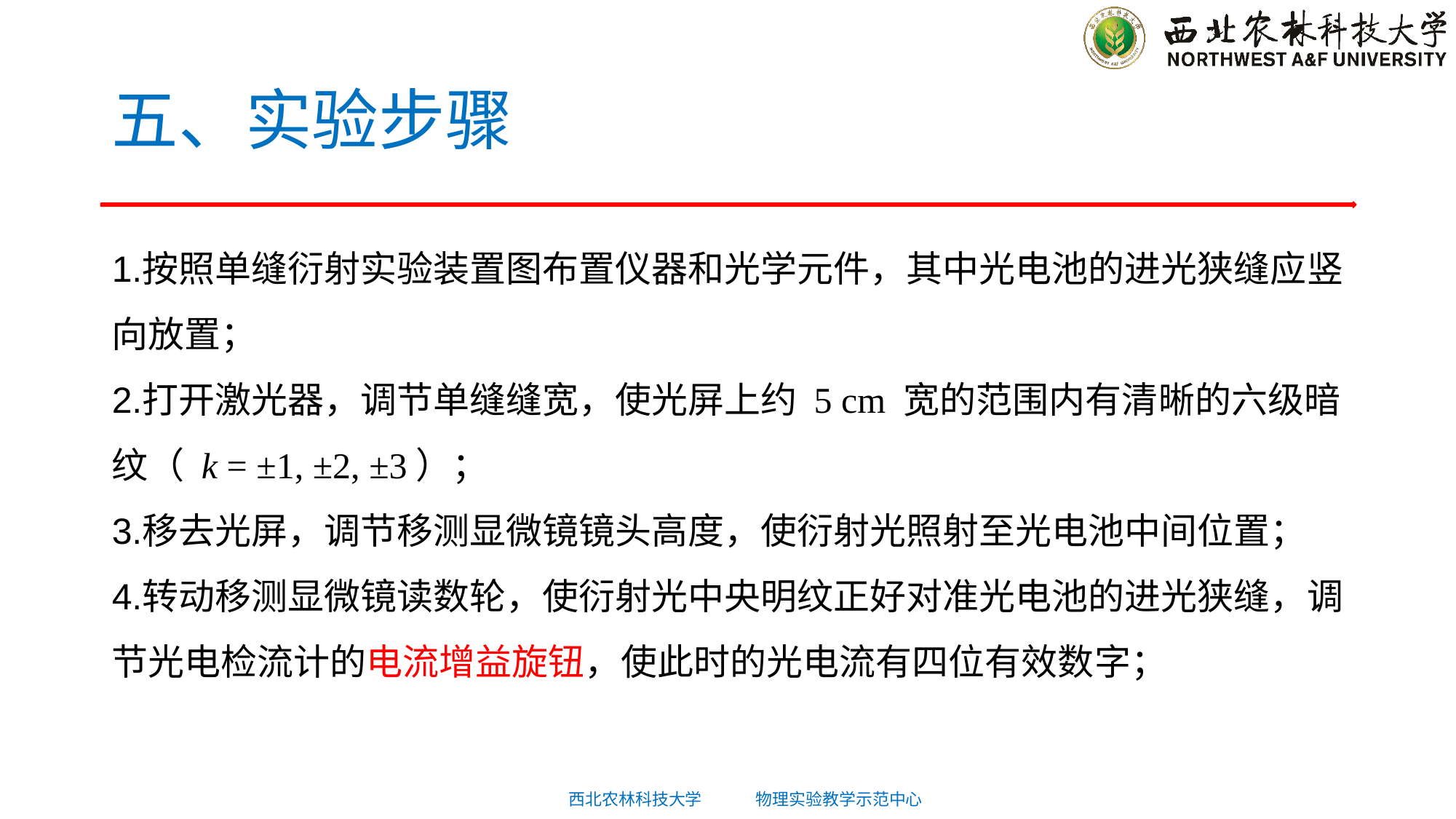

# 五、实验步骤
按照单缝衍射实验装置图布置仪器和光学元件，其中光电池的进光狭缝应竖向放置；
打开激光器，调节单缝缝宽，使光屏上约 5 cm 宽的范围内有清晰的六级暗纹（ k = ±1, ±2, ±3）；
移去光屏，调节移测显微镜镜头高度，使衍射光照射至光电池中间位置；
转动移测显微镜读数轮，使衍射光中央明纹正好对准光电池的进光狭缝，调节光电检流计的电流增益旋钮，使此时的光电流有四位有效数字；